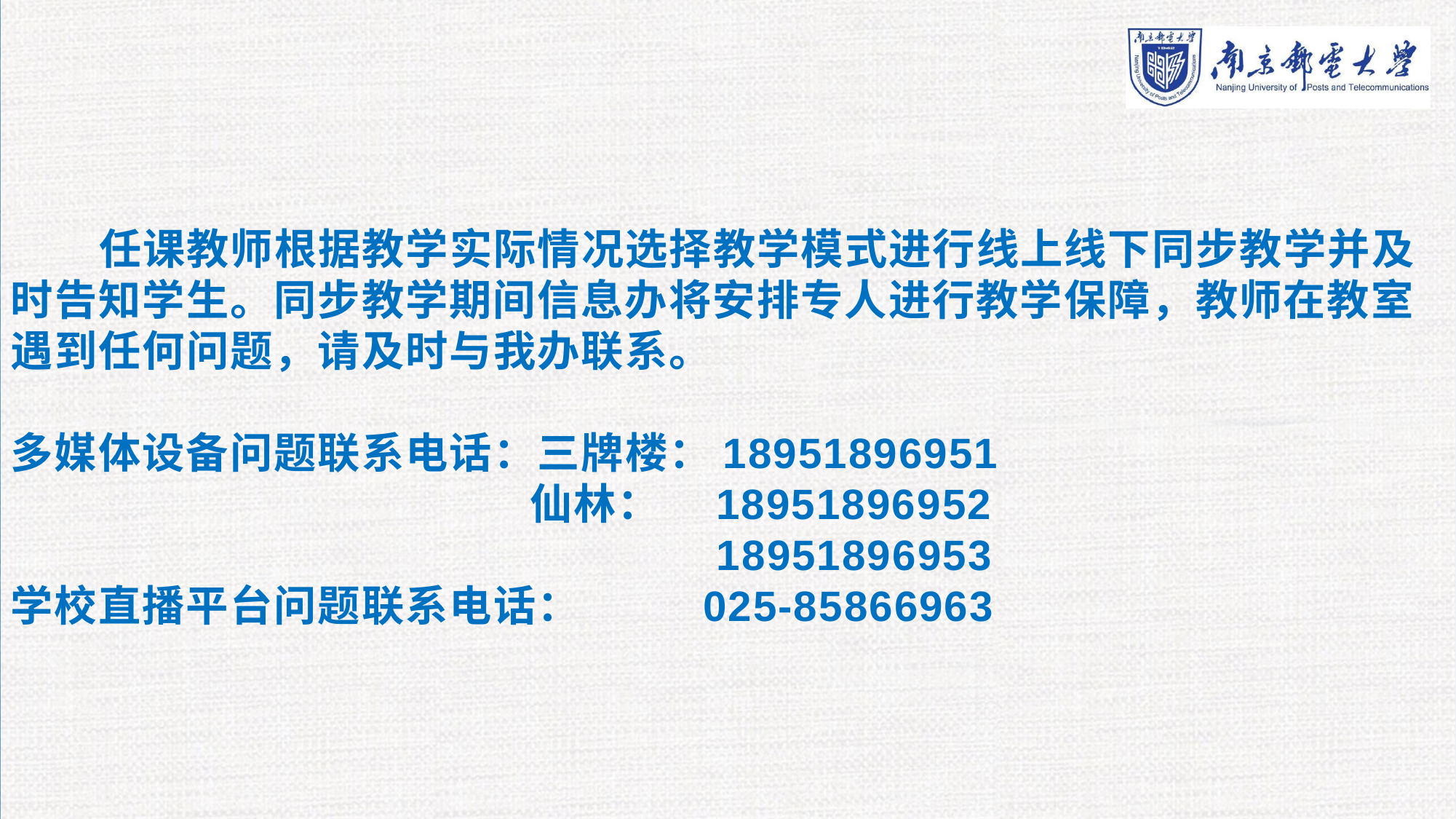

任课教师根据教学实际情况选择教学模式进行线上线下同步教学并及时告知学生。同步教学期间信息办将安排专人进行教学保障，教师在教室遇到任何问题，请及时与我办联系。

多媒体设备问题联系电话：三牌楼：18951896951
     仙林：    18951896952
                   18951896953
学校直播平台问题联系电话：          025-85866963